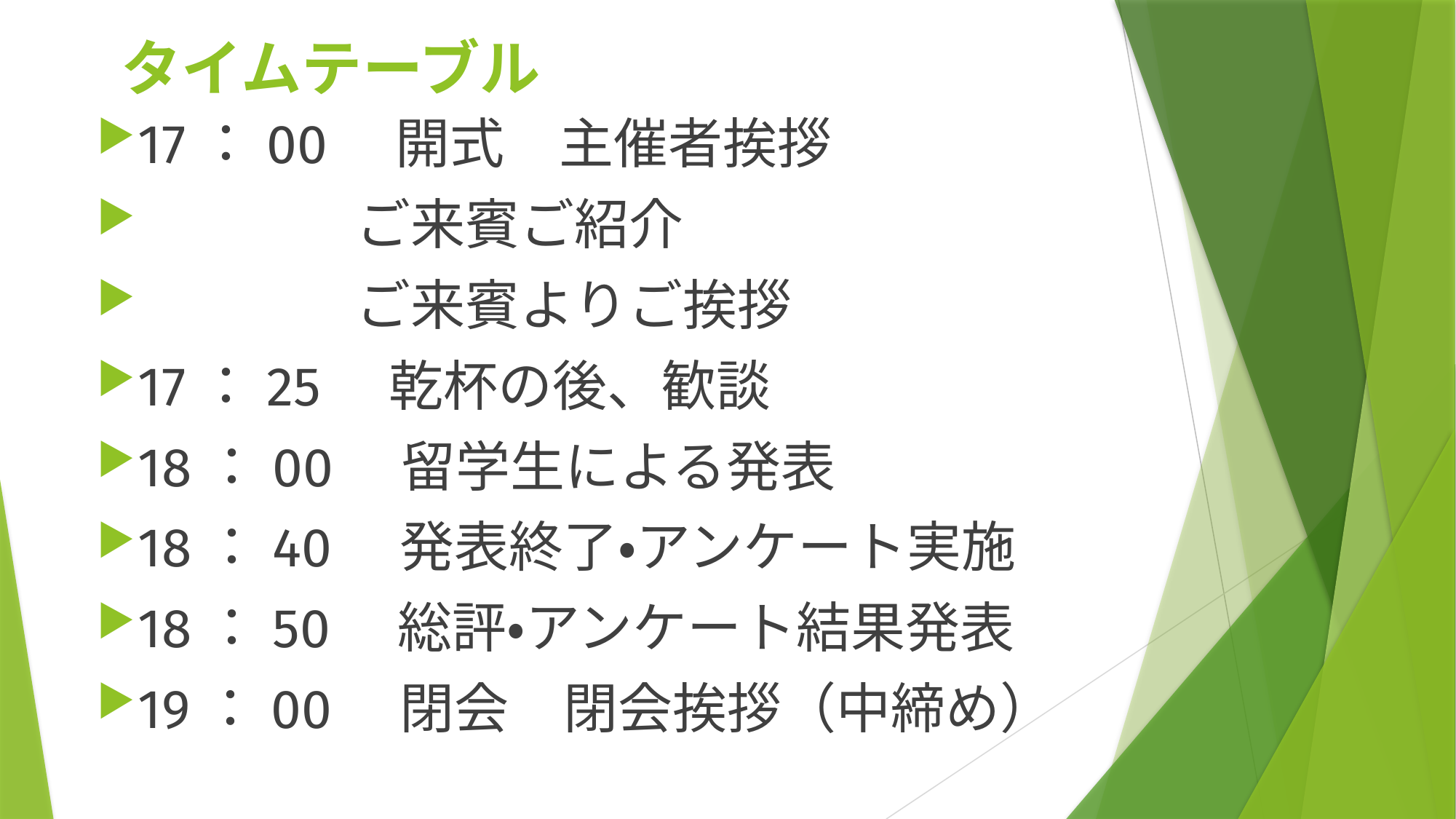

# タイムテーブル
17：00　開式　主催者挨拶
　　　　ご来賓ご紹介
　　　　ご来賓よりご挨拶
17：25　乾杯の後、歓談
18：00　留学生による発表
18：40　発表終了・アンケート実施
18：50　総評・アンケート結果発表
19：00　閉会　閉会挨拶（中締め）